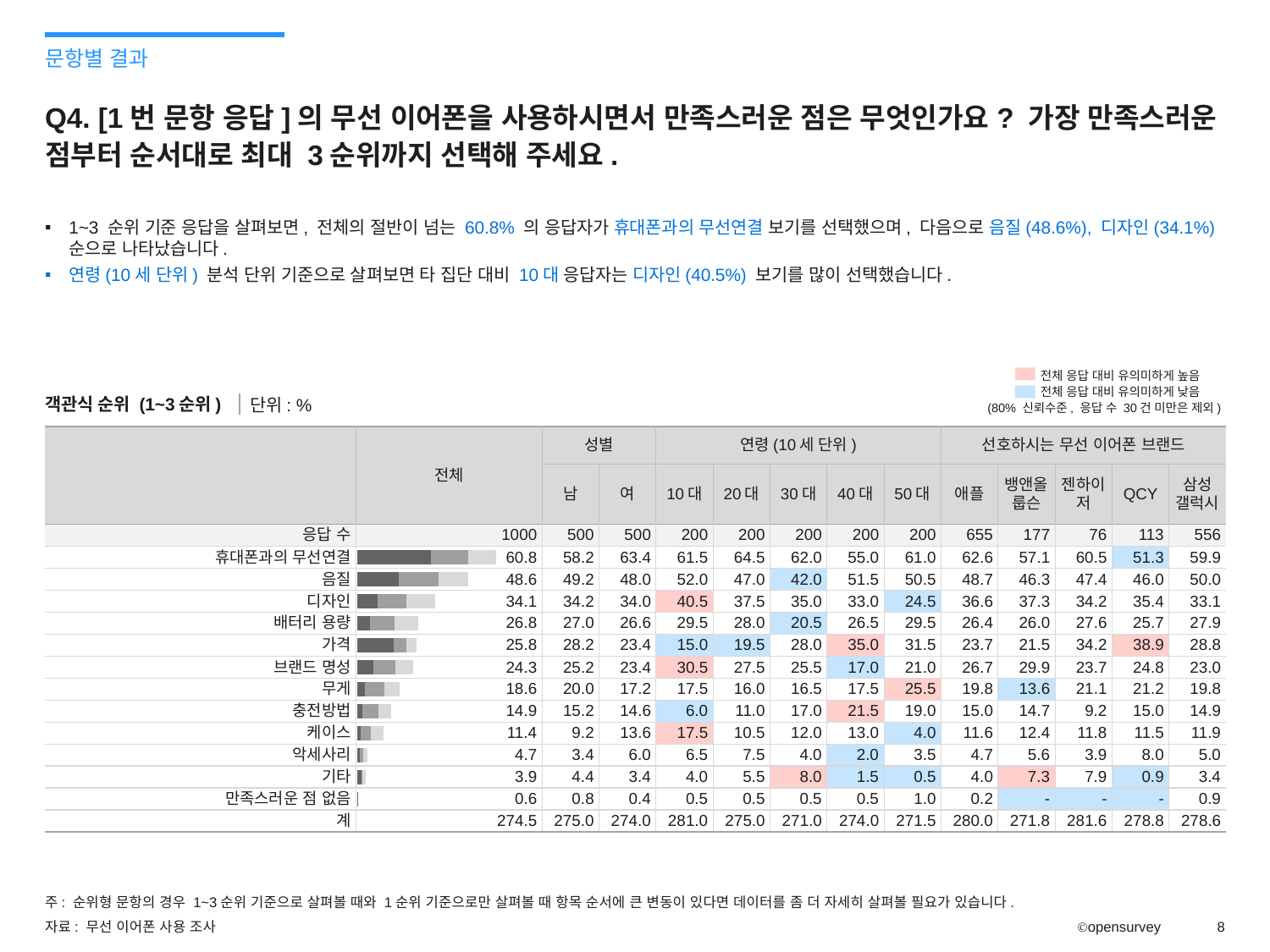

문항별 결과
# Q4. [1번 문항 응답]의 무선 이어폰을 사용하시면서 만족스러운 점은 무엇인가요? 가장 만족스러운 점부터 순서대로 최대 3순위까지 선택해 주세요.
1~3 순위 기준 응답을 살펴보면, 전체의 절반이 넘는 60.8% 의 응답자가 휴대폰과의 무선연결 보기를 선택했으며, 다음으로 음질(48.6%), 디자인(34.1%) 순으로 나타났습니다.
연령(10세 단위) 분석 단위 기준으로 살펴보면 타 집단 대비 10대 응답자는 디자인(40.5%) 보기를 많이 선택했습니다.
H
전체 응답 대비 유의미하게 높음
전체 응답 대비 유의미하게 낮음
L
객관식 순위 (1~3순위)
단위: %
(80% 신뢰수준, 응답 수 30건 미만은 제외)
|  | 전체 | 성별 |  | 연령(10세 단위) |  |  |  |  | 선호하시는 무선 이어폰 브랜드 |  |  |  |  |
| --- | --- | --- | --- | --- | --- | --- | --- | --- | --- | --- | --- | --- | --- |
|  |  | 남 | 여 | 10대 | 20대 | 30대 | 40대 | 50대 | 애플 | 뱅앤올룹슨 | 젠하이저 | QCY | 삼성 갤럭시 |
| 응답 수 | 1000 | 500 | 500 | 200 | 200 | 200 | 200 | 200 | 655 | 177 | 76 | 113 | 556 |
| 휴대폰과의 무선연결 | 60.8 | 58.2 | 63.4 | 61.5 | 64.5 | 62.0 | 55.0 | 61.0 | 62.6 | 57.1 | 60.5 | 51.3 | 59.9 |
| 음질 | 48.6 | 49.2 | 48.0 | 52.0 | 47.0 | 42.0 | 51.5 | 50.5 | 48.7 | 46.3 | 47.4 | 46.0 | 50.0 |
| 디자인 | 34.1 | 34.2 | 34.0 | 40.5 | 37.5 | 35.0 | 33.0 | 24.5 | 36.6 | 37.3 | 34.2 | 35.4 | 33.1 |
| 배터리 용량 | 26.8 | 27.0 | 26.6 | 29.5 | 28.0 | 20.5 | 26.5 | 29.5 | 26.4 | 26.0 | 27.6 | 25.7 | 27.9 |
| 가격 | 25.8 | 28.2 | 23.4 | 15.0 | 19.5 | 28.0 | 35.0 | 31.5 | 23.7 | 21.5 | 34.2 | 38.9 | 28.8 |
| 브랜드 명성 | 24.3 | 25.2 | 23.4 | 30.5 | 27.5 | 25.5 | 17.0 | 21.0 | 26.7 | 29.9 | 23.7 | 24.8 | 23.0 |
| 무게 | 18.6 | 20.0 | 17.2 | 17.5 | 16.0 | 16.5 | 17.5 | 25.5 | 19.8 | 13.6 | 21.1 | 21.2 | 19.8 |
| 충전방법 | 14.9 | 15.2 | 14.6 | 6.0 | 11.0 | 17.0 | 21.5 | 19.0 | 15.0 | 14.7 | 9.2 | 15.0 | 14.9 |
| 케이스 | 11.4 | 9.2 | 13.6 | 17.5 | 10.5 | 12.0 | 13.0 | 4.0 | 11.6 | 12.4 | 11.8 | 11.5 | 11.9 |
| 악세사리 | 4.7 | 3.4 | 6.0 | 6.5 | 7.5 | 4.0 | 2.0 | 3.5 | 4.7 | 5.6 | 3.9 | 8.0 | 5.0 |
| 기타 | 3.9 | 4.4 | 3.4 | 4.0 | 5.5 | 8.0 | 1.5 | 0.5 | 4.0 | 7.3 | 7.9 | 0.9 | 3.4 |
| 만족스러운 점 없음 | 0.6 | 0.8 | 0.4 | 0.5 | 0.5 | 0.5 | 0.5 | 1.0 | 0.2 | - | - | - | 0.9 |
| 계 | 274.5 | 275.0 | 274.0 | 281.0 | 275.0 | 271.0 | 274.0 | 271.5 | 280.0 | 271.8 | 281.6 | 278.8 | 278.6 |

### Chart

| Category |  |  |  |
|---|---|---|---|
| 0 | 324.0 | 160.0 | 124.0 |
| 1 | 183.0 | 174.0 | 129.0 |
| 2 | 88.0 | 126.0 | 127.0 |
| 3 | 58.0 | 106.0 | 104.0 |
| 4 | 160.0 | 55.0 | 43.0 |
| 5 | 73.0 | 93.0 | 77.0 |
| 6 | 36.0 | 84.0 | 66.0 |
| 7 | 25.0 | 69.0 | 55.0 |
| 8 | 17.0 | 44.0 | 53.0 |
| 9 | 11.0 | 15.0 | 21.0 |
| 10 | 19.0 | 6.0 | 14.0 |
| 11 | 6.0 | 0.0 | 0.0 |
주: 순위형 문항의 경우 1~3순위 기준으로 살펴볼 때와 1순위 기준으로만 살펴볼 때 항목 순서에 큰 변동이 있다면 데이터를 좀 더 자세히 살펴볼 필요가 있습니다.
자료: 무선 이어폰 사용 조사
Ⓒopensurvey
8